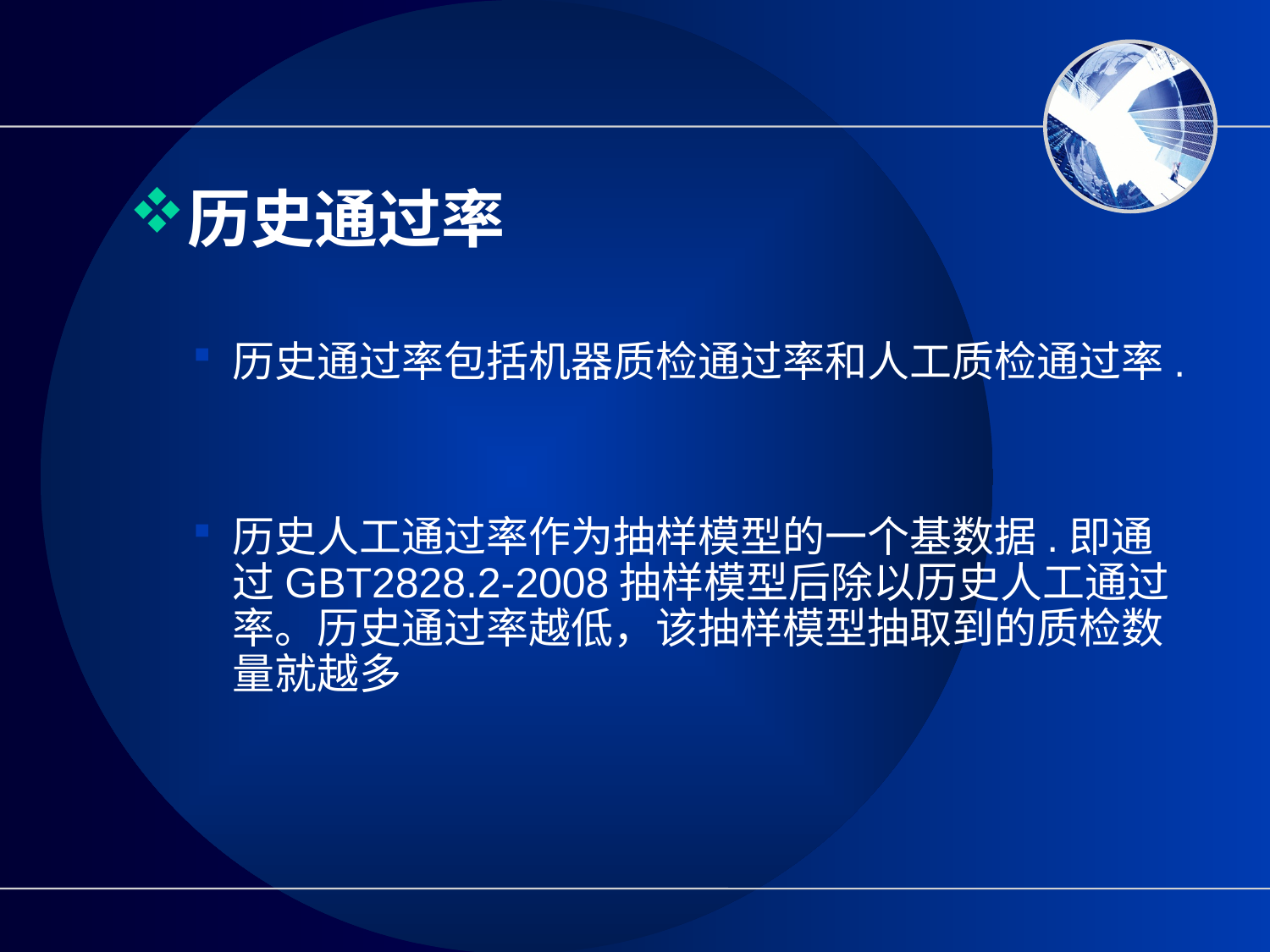

#
历史通过率

历史通过率包括机器质检通过率和人工质检通过率.

历史人工通过率作为抽样模型的一个基数据.即通过GBT2828.2-2008抽样模型后除以历史人工通过率。历史通过率越低，该抽样模型抽取到的质检数量就越多